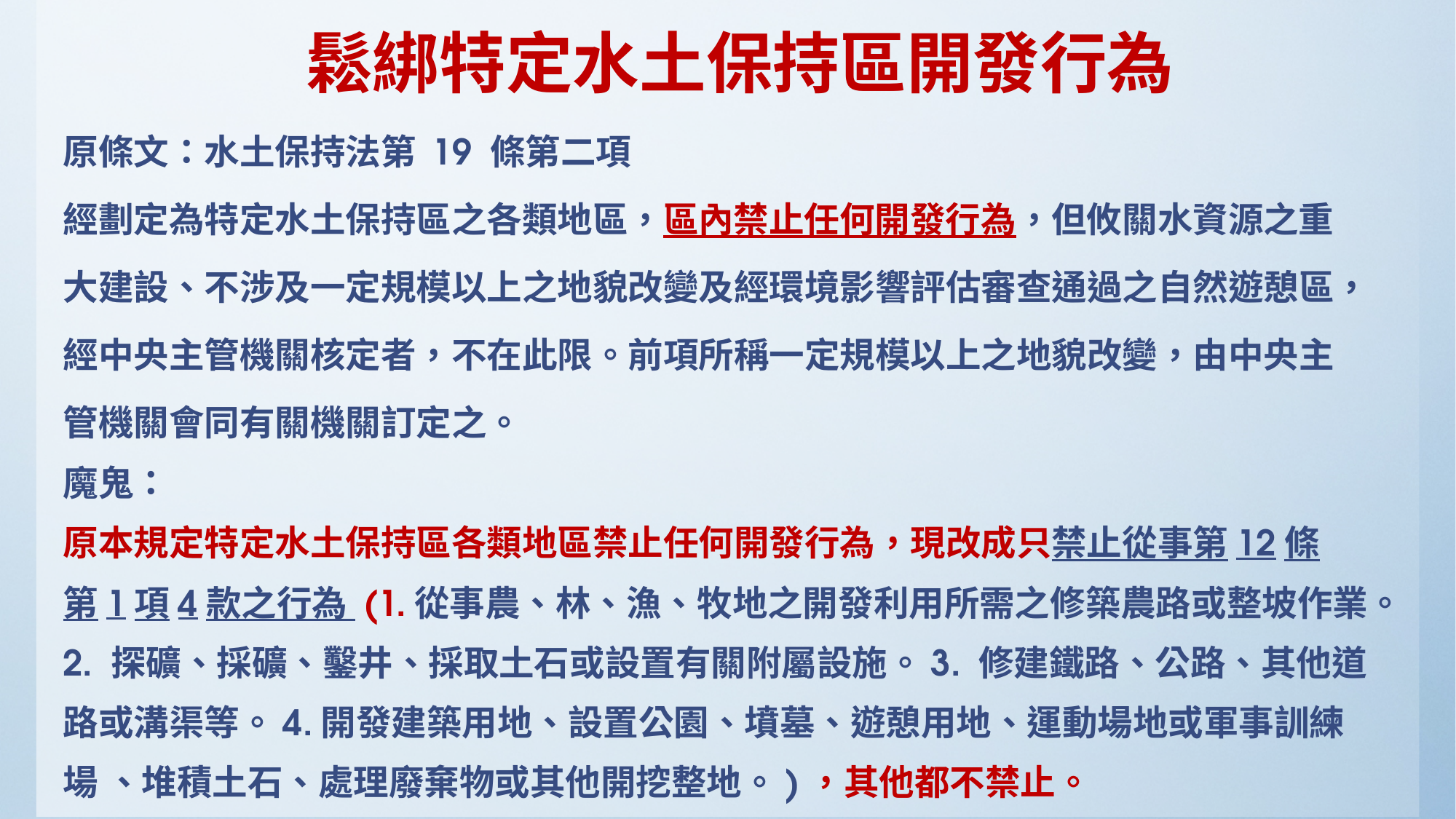

# 鬆綁特定水土保持區開發行為
原條文：水土保持法第 19 條第二項
經劃定為特定水土保持區之各類地區，區內禁止任何開發行為，但攸關水資源之重
大建設、不涉及一定規模以上之地貌改變及經環境影響評估審查通過之自然遊憩區，
經中央主管機關核定者，不在此限。前項所稱一定規模以上之地貌改變，由中央主
管機關會同有關機關訂定之。
魔鬼：
原本規定特定水土保持區各類地區禁止任何開發行為，現改成只禁止從事第12條
第1項4款之行為 (1.從事農、林、漁、牧地之開發利用所需之修築農路或整坡作業。
2. 探礦、採礦、鑿井、採取土石或設置有關附屬設施。3. 修建鐵路、公路、其他道
路或溝渠等。4.開發建築用地、設置公園、墳墓、遊憩用地、運動場地或軍事訓練
場 、堆積土石、處理廢棄物或其他開挖整地。)，其他都不禁止。